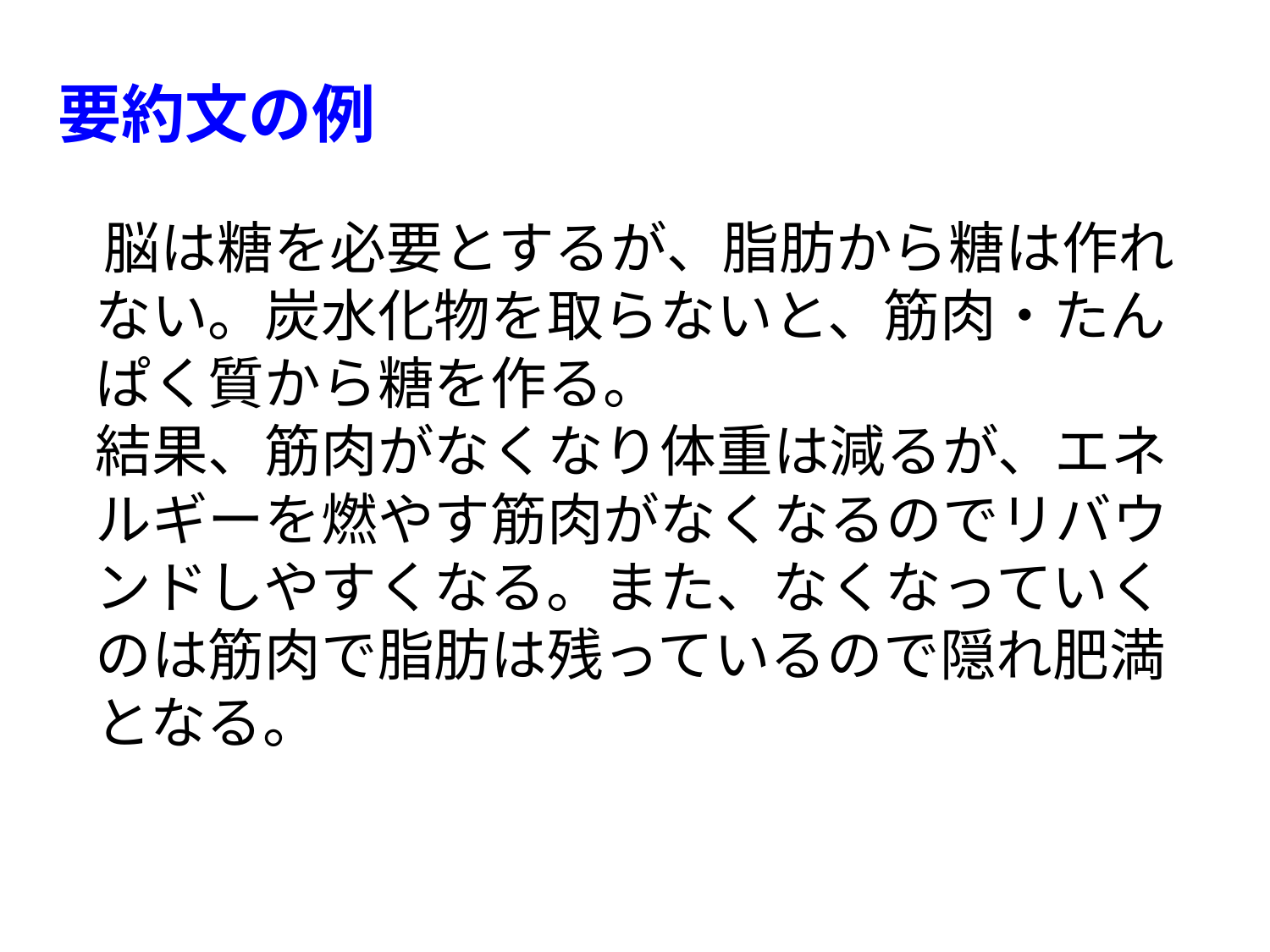

# 要約文の例
　脳は糖を必要とするが、脂肪から糖は作れない。炭水化物を取らないと、筋肉・たんぱく質から糖を作る。
結果、筋肉がなくなり体重は減るが、エネルギーを燃やす筋肉がなくなるのでリバウンドしやすくなる。また、なくなっていくのは筋肉で脂肪は残っているので隠れ肥満となる。